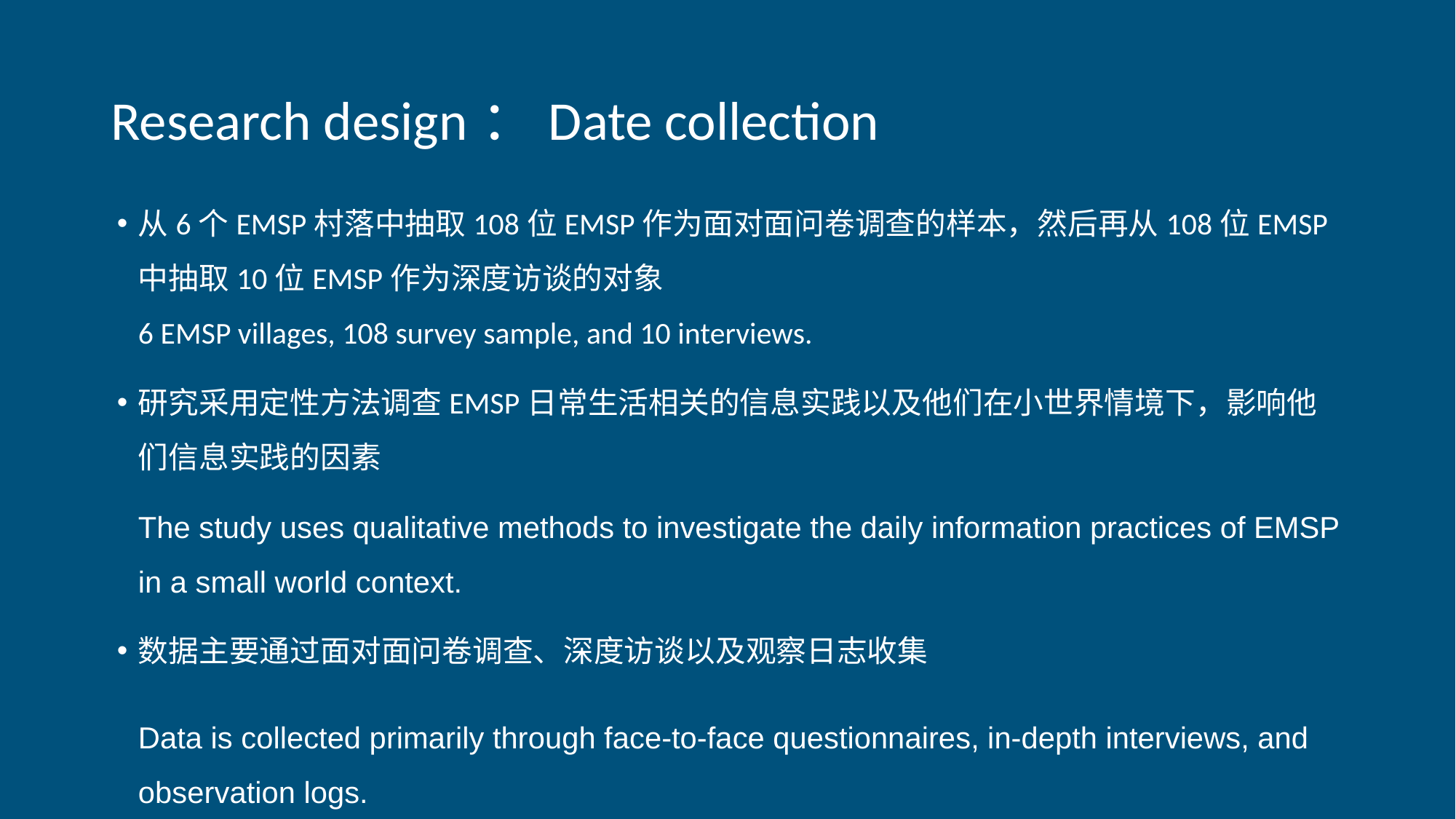

# Research design：Date collection
从6个EMSP村落中抽取108位EMSP作为面对面问卷调查的样本，然后再从108位EMSP中抽取10位EMSP作为深度访谈的对象
6 EMSP villages, 108 survey sample, and 10 interviews.
研究采用定性方法调查EMSP日常生活相关的信息实践以及他们在小世界情境下，影响他们信息实践的因素
The study uses qualitative methods to investigate the daily information practices of EMSP in a small world context.
数据主要通过面对面问卷调查、深度访谈以及观察日志收集
Data is collected primarily through face-to-face questionnaires, in-depth interviews, and observation logs.